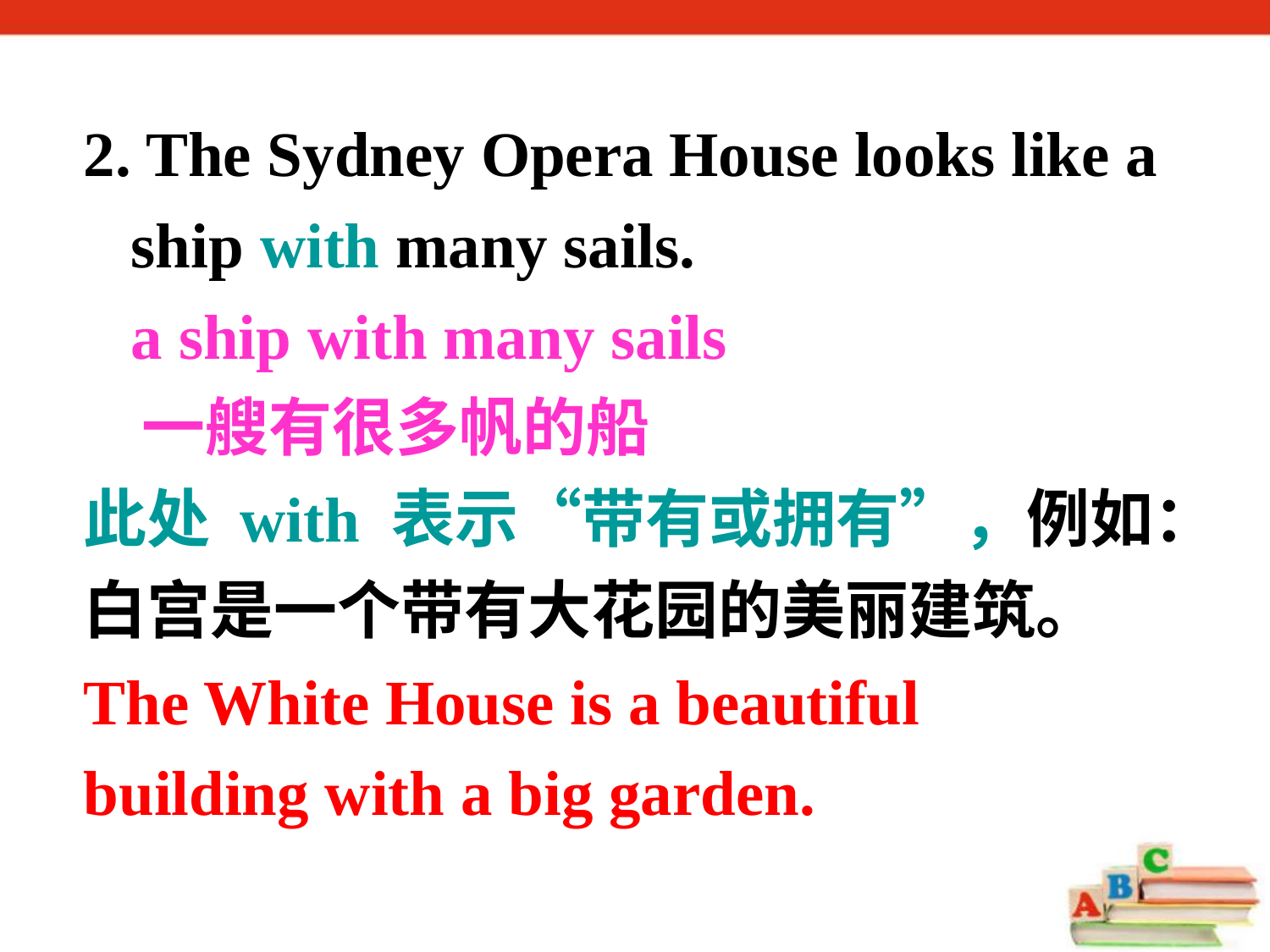

2. The Sydney Opera House looks like a ship with many sails.
   a ship with many sails
   一艘有很多帆的船
此处 with 表示“带有或拥有”，例如：
白宫是一个带有大花园的美丽建筑。
The White House is a beautiful
building with a big garden.